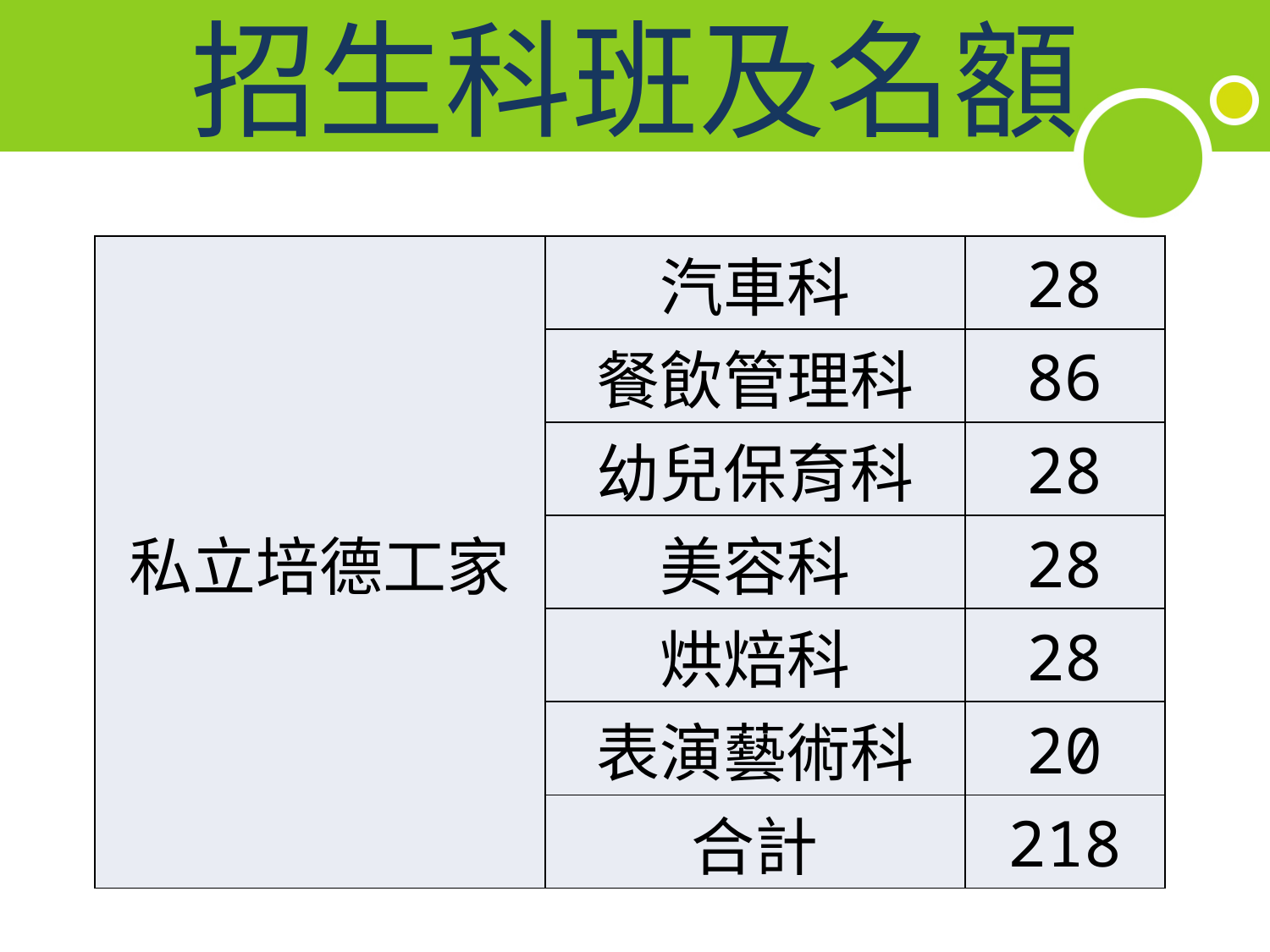

# 招生科班及名額
| 私立培德工家 | 汽車科 | 28 |
| --- | --- | --- |
|  | 餐飲管理科 | 86 |
|  | 幼兒保育科 | 28 |
|  | 美容科 | 28 |
|  | 烘焙科 | 28 |
|  | 表演藝術科 | 20 |
|  | 合計 | 218 |